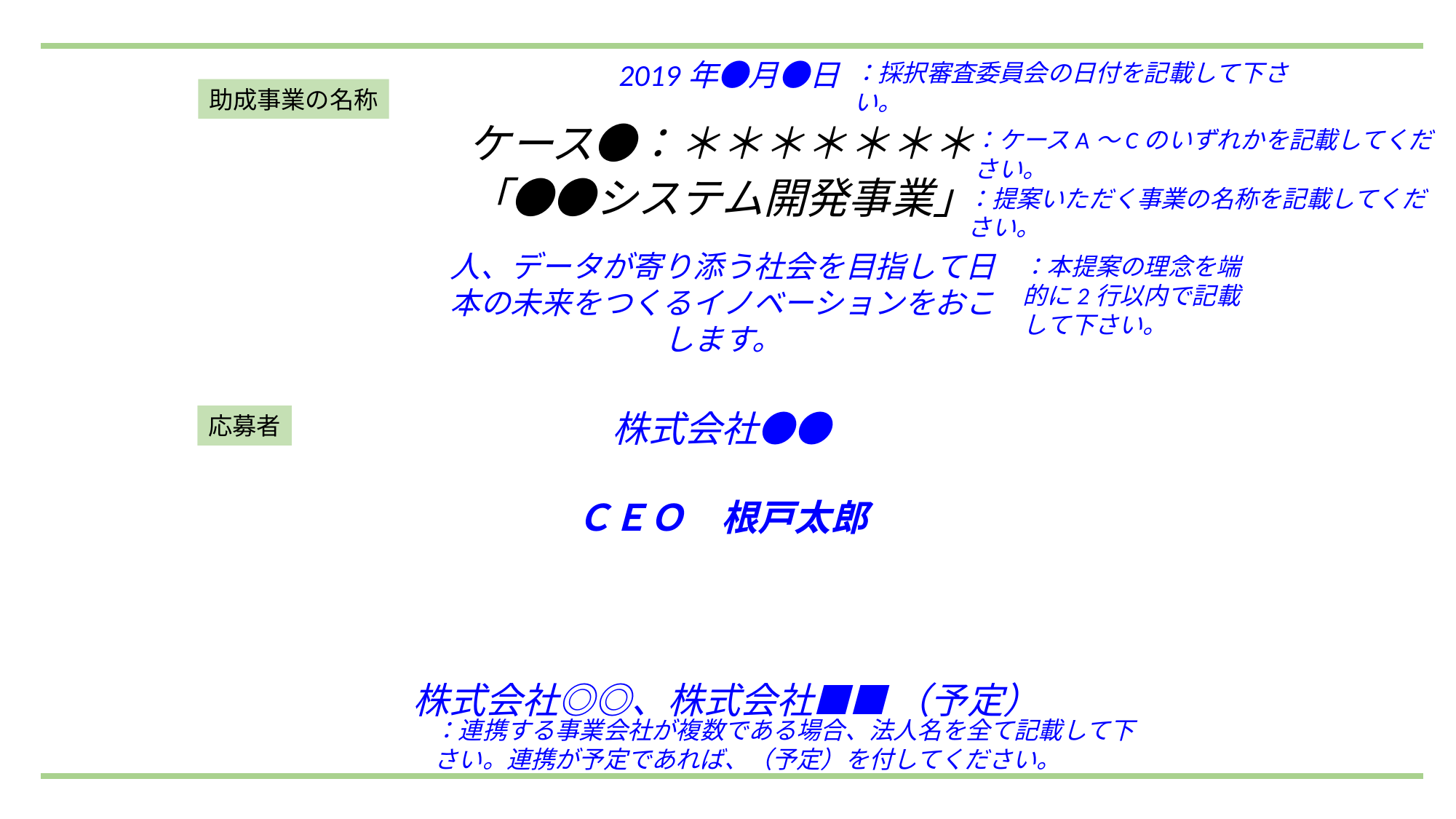

2019年●月●日
：採択審査委員会の日付を記載して下さい。
助成事業の名称
ケース●：＊＊＊＊＊＊＊
：ケースA～Cのいずれかを記載してください。
「●●システム開発事業」
：提案いただく事業の名称を記載してください。
人、データが寄り添う社会を目指して日本の未来をつくるイノベーションをおこします。
：本提案の理念を端的に2行以内で記載して下さい。
株式会社●●
応募者
ＣＥＯ　根戸太郎
株式会社◎◎、株式会社■■ （予定）
：連携する事業会社が複数である場合、法人名を全て記載して下さい。連携が予定であれば、（予定）を付してください。